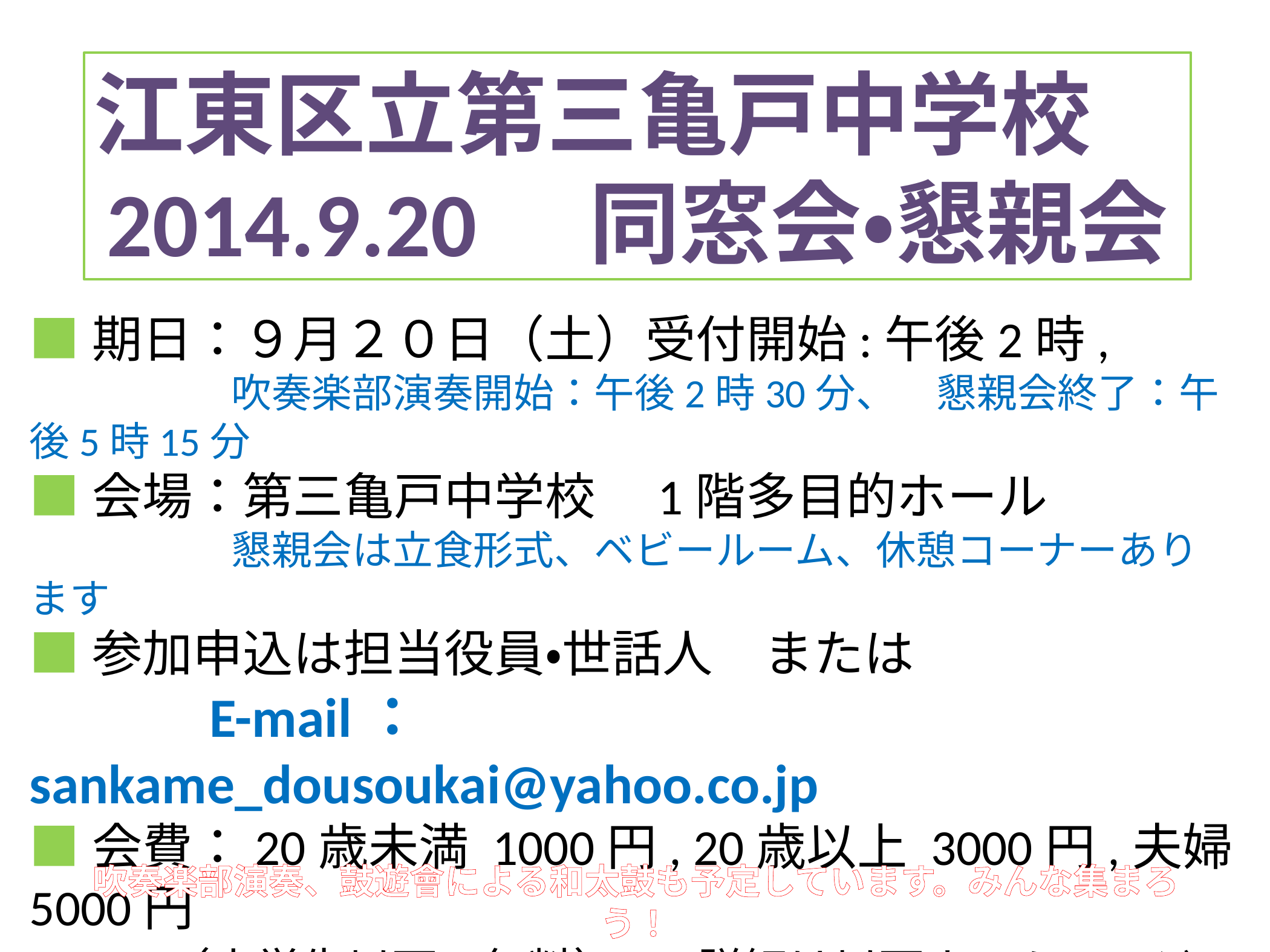

江東区立第三亀戸中学校　
2014.9.20　同窓会・懇親会
■期日：９月２０日（土）受付開始:午後2時,
　　　　　吹奏楽部演奏開始：午後2時30分、　懇親会終了：午後5時15分
■会場：第三亀戸中学校　1階多目的ホール
　　　　　懇親会は立食形式、ベビールーム、休憩コーナーあります
■参加申込は担当役員・世話人　または
　　　E-mail：　　sankame_dousoukai@yahoo.co.jp
■会費：20歳未満 1000円, 20歳以上 3000円,夫婦5000円
　　　（小学生以下　無料）　   詳細は以下ホームページ参照
　　　　　http://3kamedousoukai.web.fc2.com
吹奏楽部演奏、鼓遊會による和太鼓も予定しています。みんな集まろう！